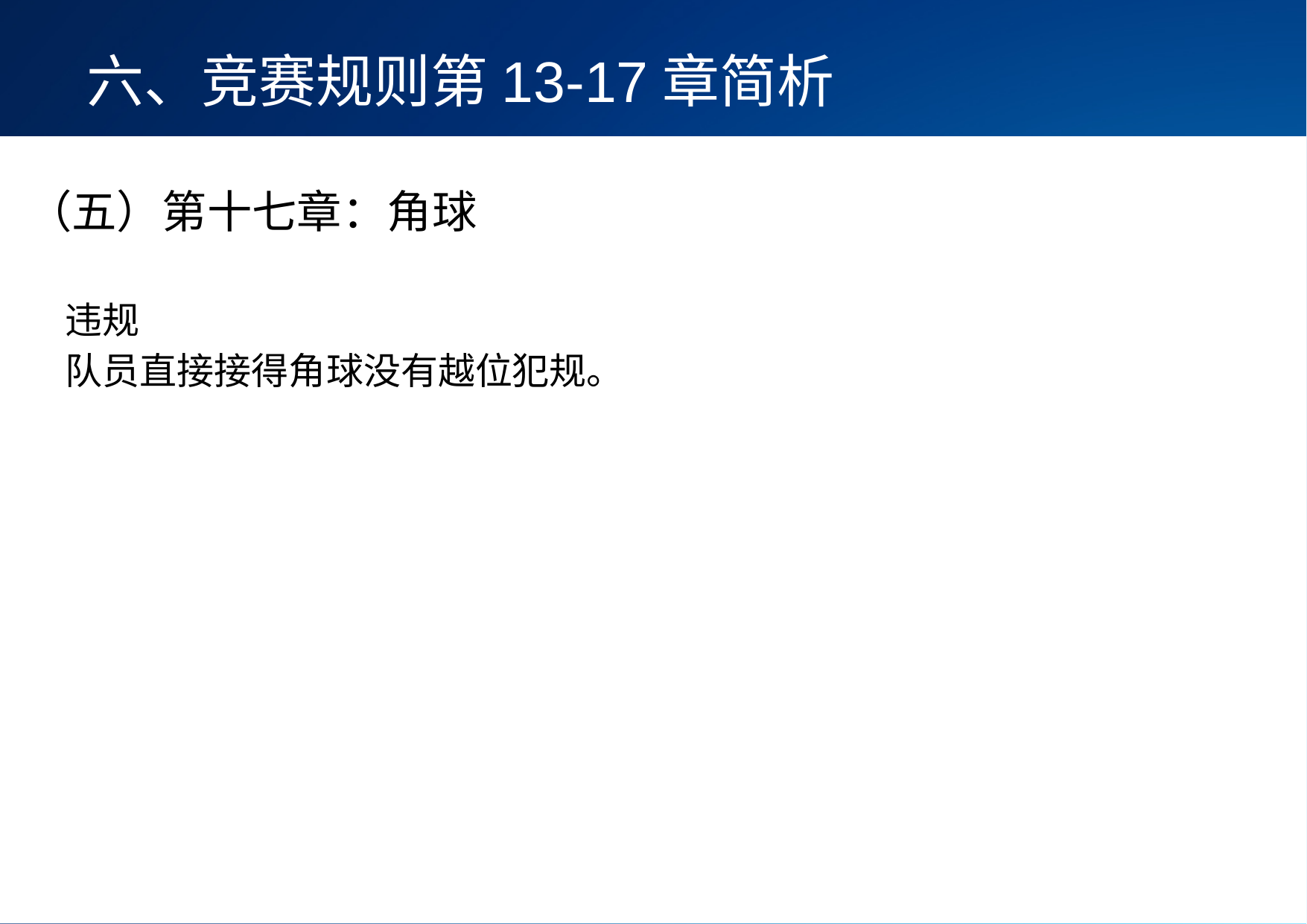

六、竞赛规则第13-17章简析

（五）第十七章：角球
违规
队员直接接得角球没有越位犯规。